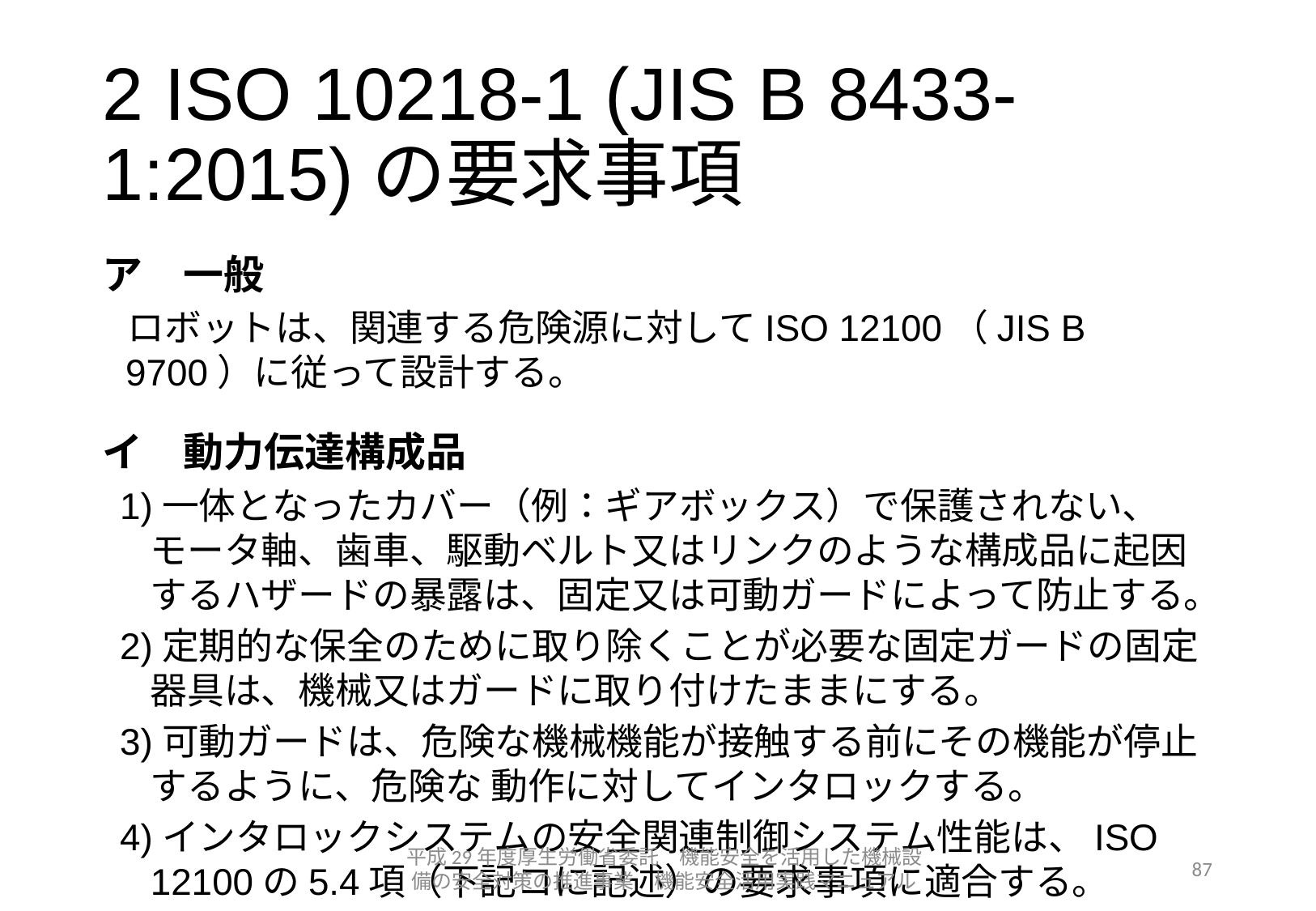

# 2 ISO 10218-1 (JIS B 8433-1:2015)の要求事項
ア　一般
ロボットは、関連する危険源に対してISO 12100（JIS B 9700）に従って設計する。

イ　動力伝達構成品
1)一体となったカバー（例：ギアボックス）で保護されない、モータ軸、歯車、駆動ベルト又はリンクのような構成品に起因するハザードの暴露は、固定又は可動ガードによって防止する。
2)定期的な保全のために取り除くことが必要な固定ガードの固定器具は、機械又はガードに取り付けたままにする。
3)可動ガードは、危険な機械機能が接触する前にその機能が停止するように、危険な 動作に対してインタロックする。
4)インタロックシステムの安全関連制御システム性能は、ISO 12100の5.4項（下記コに記述）の要求事項に適合する。
平成29年度厚生労働省委託　機能安全を活用した機械設備の安全対策の推進事業　機能安全活用実践マニュアル
87